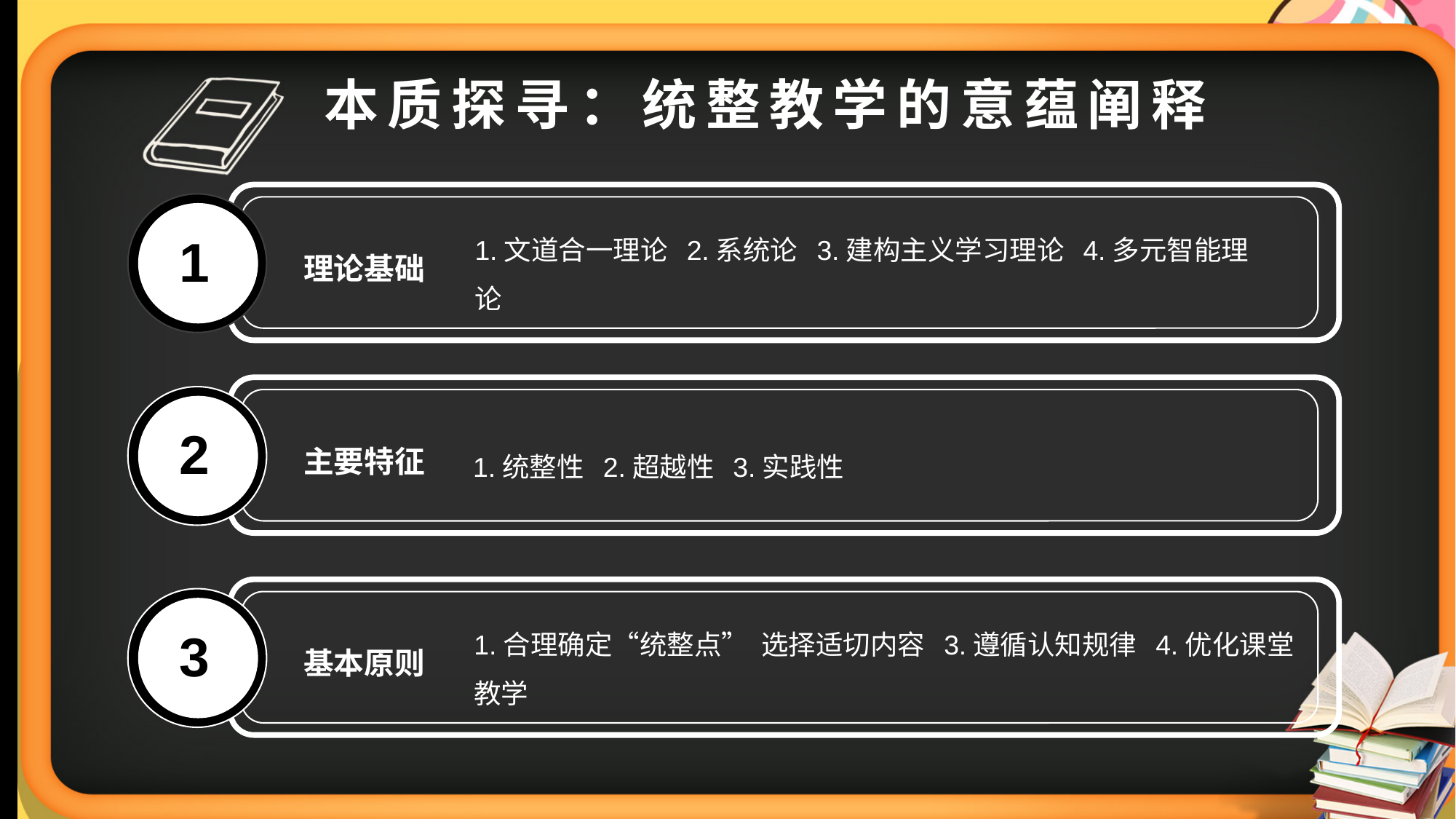

# 本质探寻：统整教学的意蕴阐释

1.文道合一理论  2.系统论  3.建构主义学习理论  4.多元智能理论

1
理论基础

1.统整性  2.超越性  3.实践性

2
主要特征

1.合理确定“统整点”  选择适切内容  3.遵循认知规律  4.优化课堂教学

3
基本原则